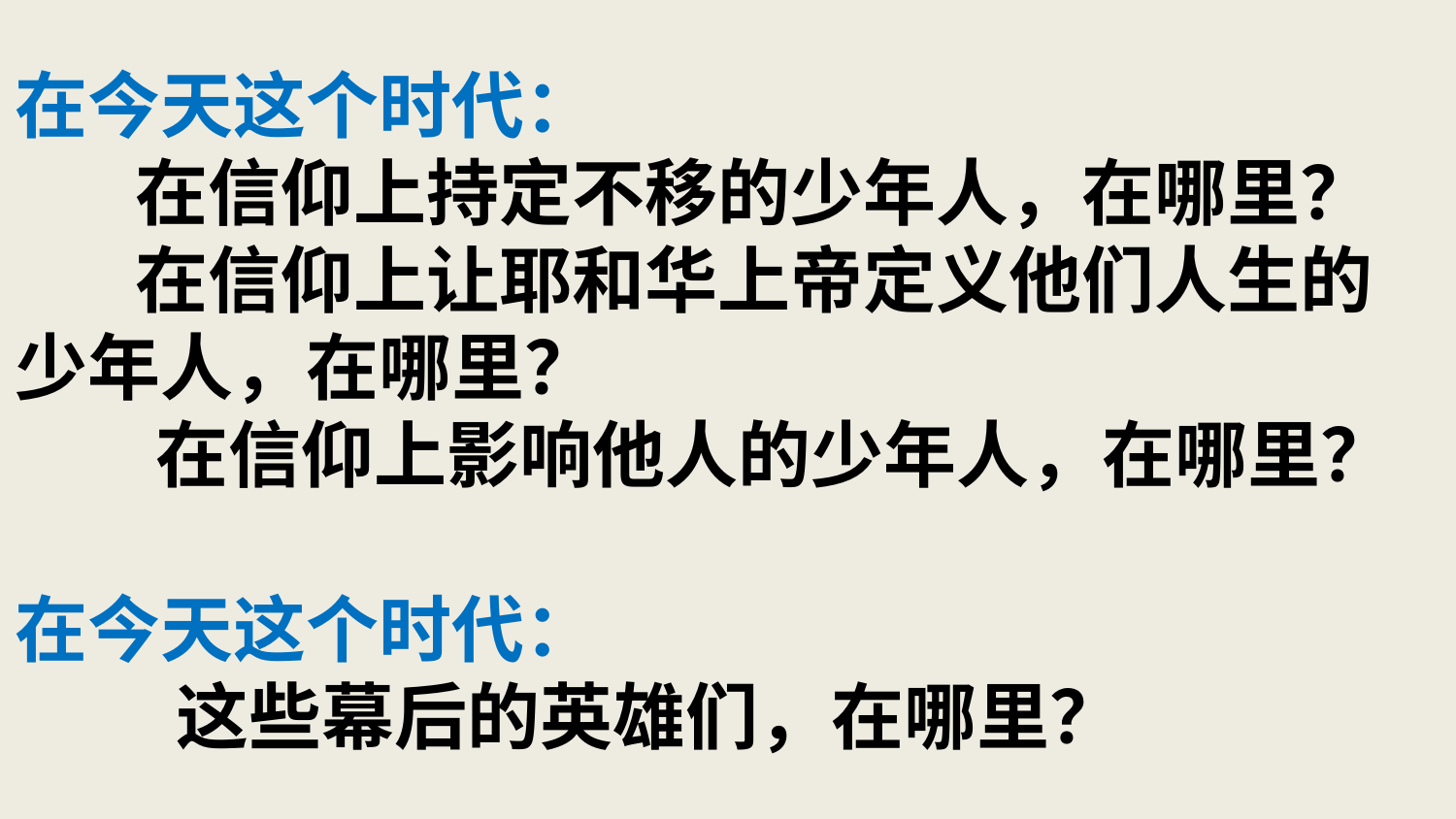

# 在今天这个时代： 在信仰上持定不移的少年人，在哪里？ 在信仰上让耶和华上帝定义他们人生的少年人，在哪里？ 在信仰上影响他人的少年人，在哪里？ 在今天这个时代： 这些幕后的英雄们，在哪里？